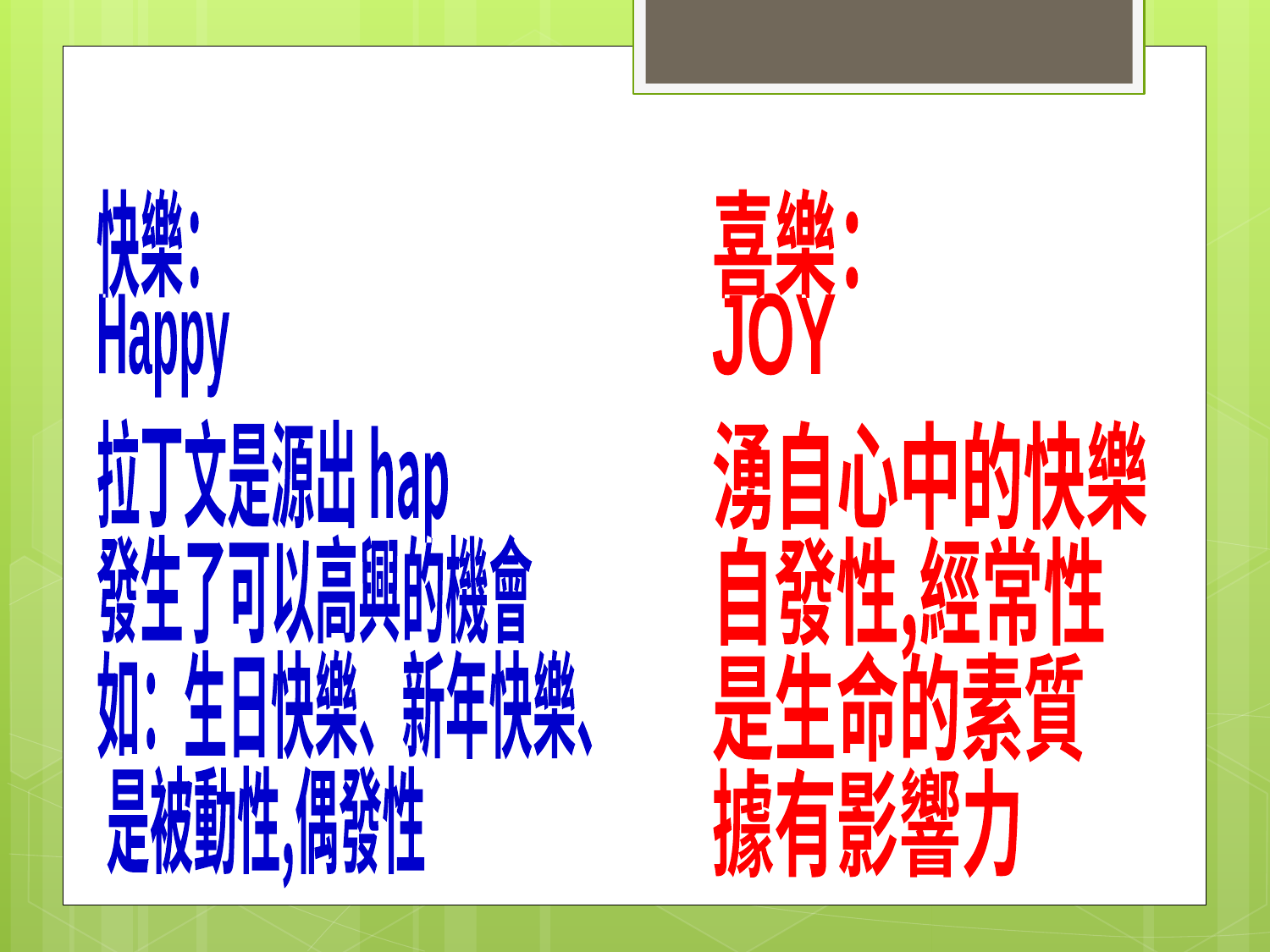

快樂：
Happy
拉丁文是源出 hap
發生了可以高興的機會
如：生日快樂、新年快樂、
 是被動性,偶發性
喜樂：
JOY
湧自心中的快樂
自發性,經常性
是生命的素質
據有影響力